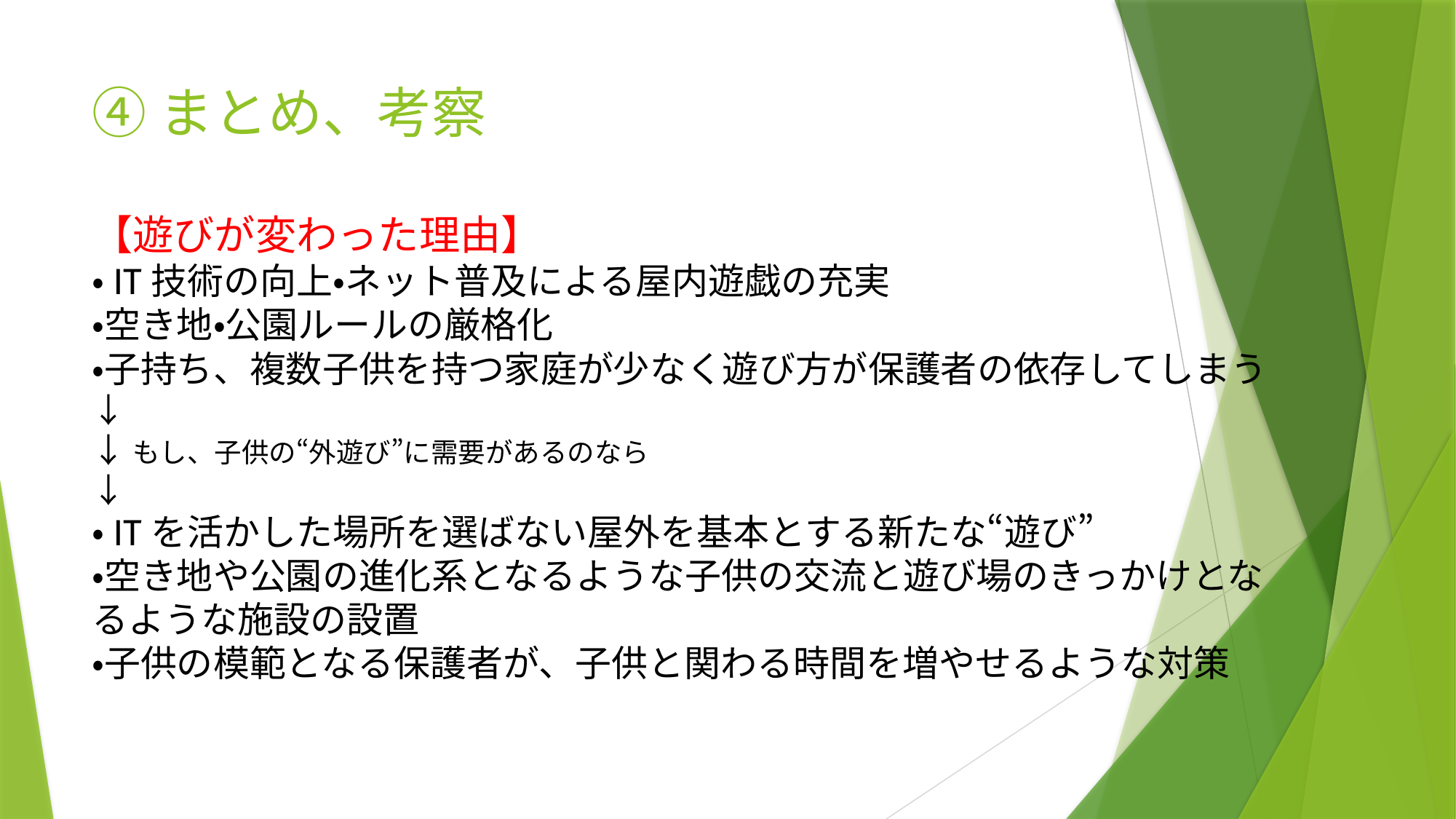

# ④まとめ、考察 【遊びが変わった理由】 ・IT技術の向上・ネット普及による屋内遊戯の充実 ・空き地・公園ルールの厳格化 ・子持ち、複数子供を持つ家庭が少なく遊び方が保護者の依存してしまう ↓ ↓ もし、子供の“外遊び”に需要があるのなら ↓ ・ITを活かした場所を選ばない屋外を基本とする新たな“遊び” ・空き地や公園の進化系となるような子供の交流と遊び場のきっかけとなるような施設の設置 ・子供の模範となる保護者が、子供と関わる時間を増やせるような対策